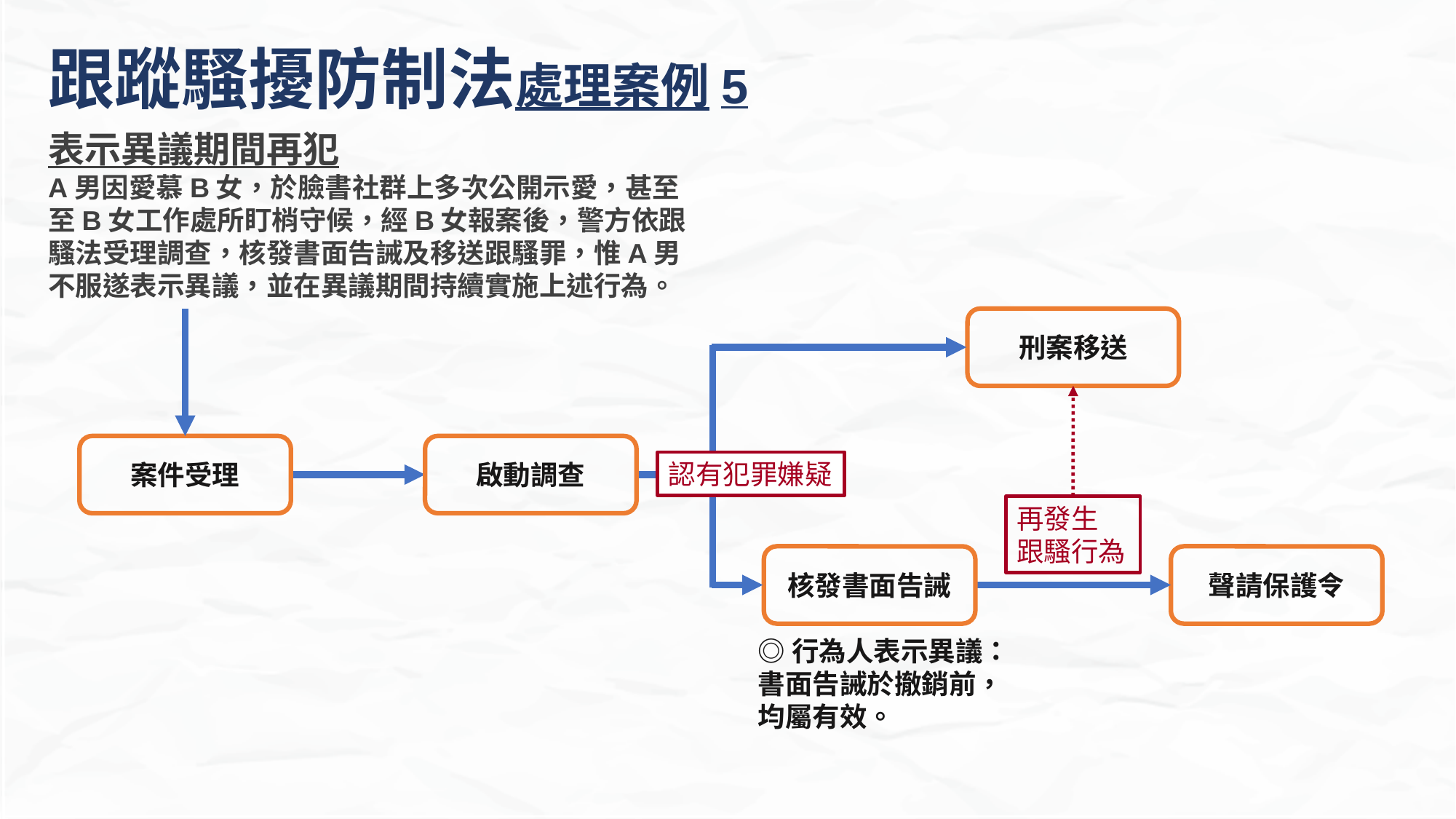

跟蹤騷擾防制法處理案例5
表示異議期間再犯
A男因愛慕B女，於臉書社群上多次公開示愛，甚至至B女工作處所盯梢守候，經B女報案後，警方依跟騷法受理調查，核發書面告誡及移送跟騷罪，惟A男不服遂表示異議，並在異議期間持續實施上述行為。
刑案移送
案件受理
啟動調查
核發書面告誡
聲請保護令
認有犯罪嫌疑
再發生
跟騷行為
◎行為人表示異議：
書面告誡於撤銷前，均屬有效。